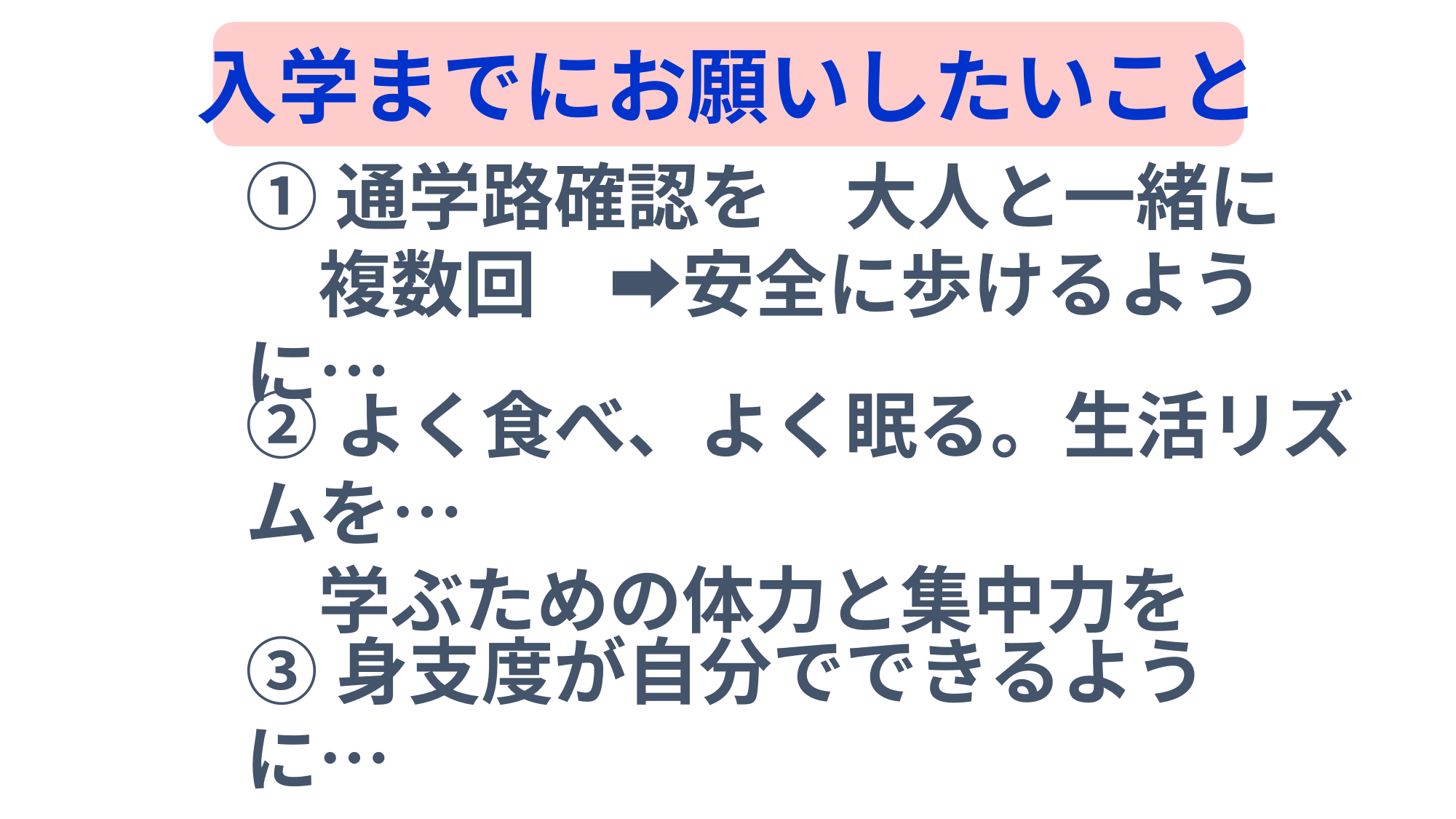

入学までにお願いしたいこと
①通学路確認を　大人と一緒に
　複数回　➡安全に歩けるように…
②よく食べ、よく眠る。生活リズムを…
　学ぶための体力と集中力を
③身支度が自分でできるように…